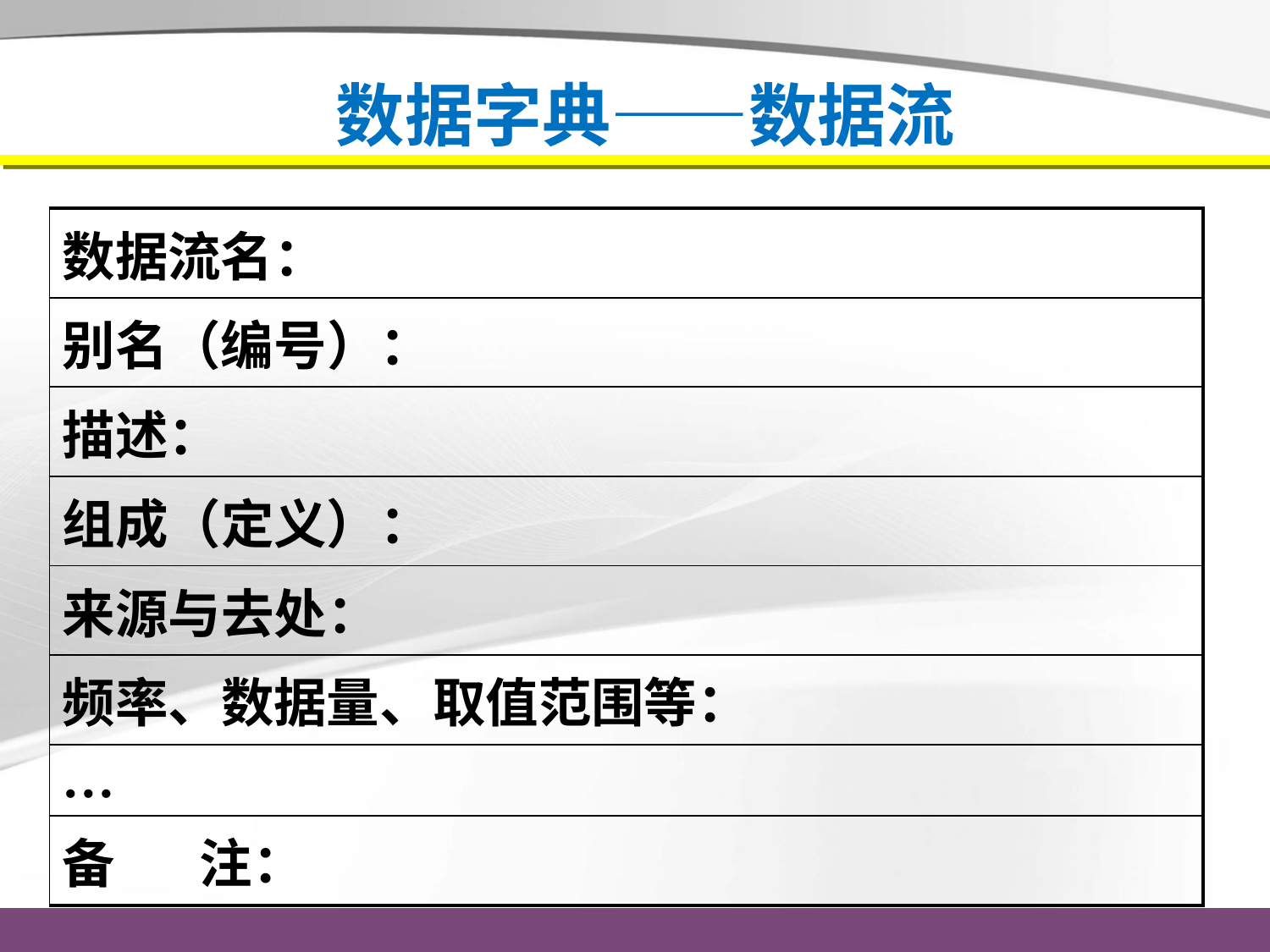

# 数据字典——数据流
| 数据流名： |
| --- |
| 别名（编号）： |
| 描述： |
| 组成（定义）： |
| 来源与去处： |
| 频率、数据量、取值范围等： |
| … |
| 备 注： |